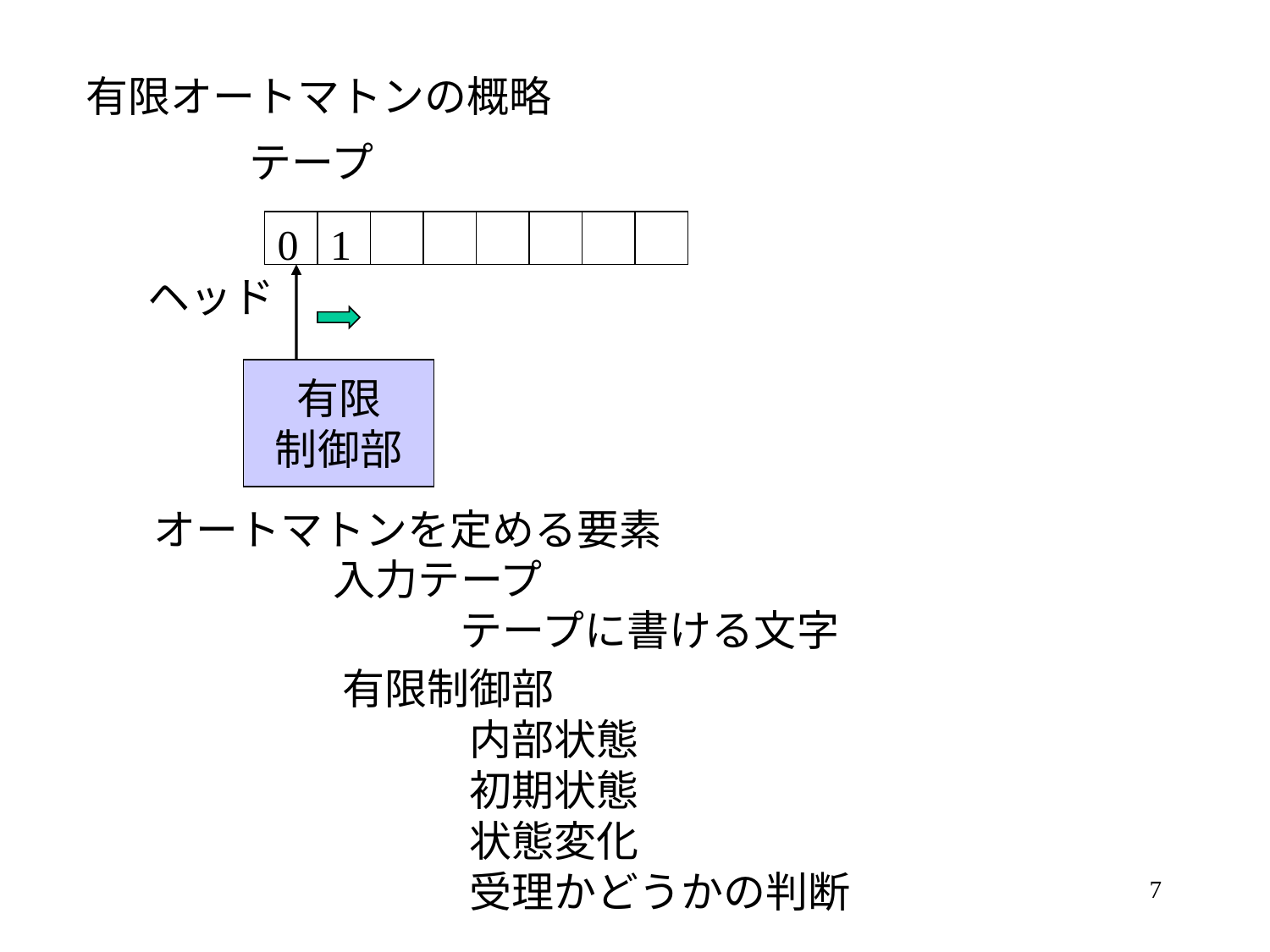

有限オートマトンの概略
テープ

0

1

ヘッド

有限
制御部
オートマトンを定める要素
入力テープ
	テープに書ける文字
有限制御部
	内部状態
	初期状態
	状態変化
	受理かどうかの判断
7